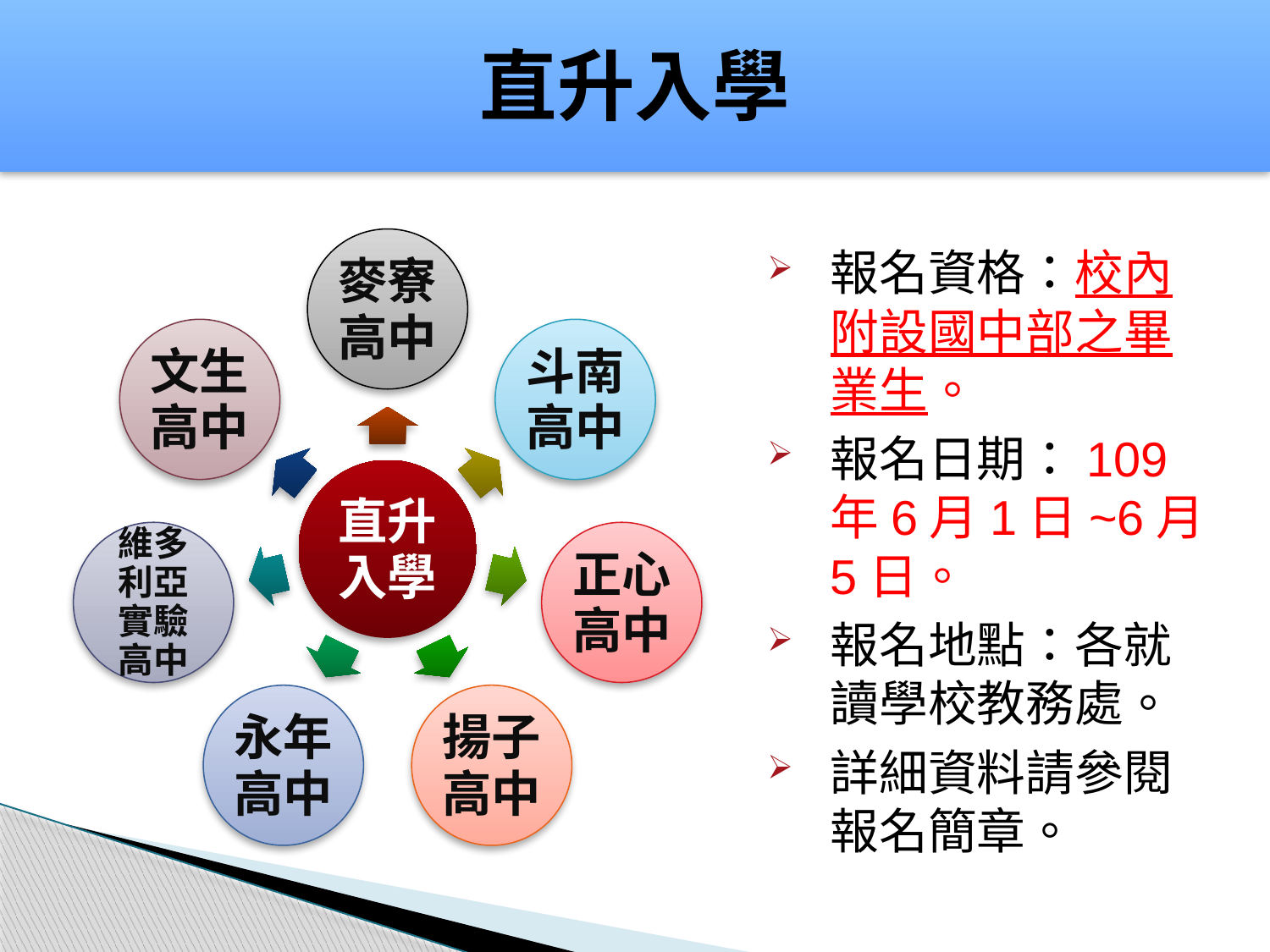

直升入學
直升入學

麥寮
高中

斗南
高中

正心
高中

揚子
高中

永年
高中

維多
利亞
實驗
高中

文生
高中
報名資格：校內附設國中部之畢業生。
報名日期：109年6月1日~6月5日。
報名地點：各就讀學校教務處。
詳細資料請參閱報名簡章。